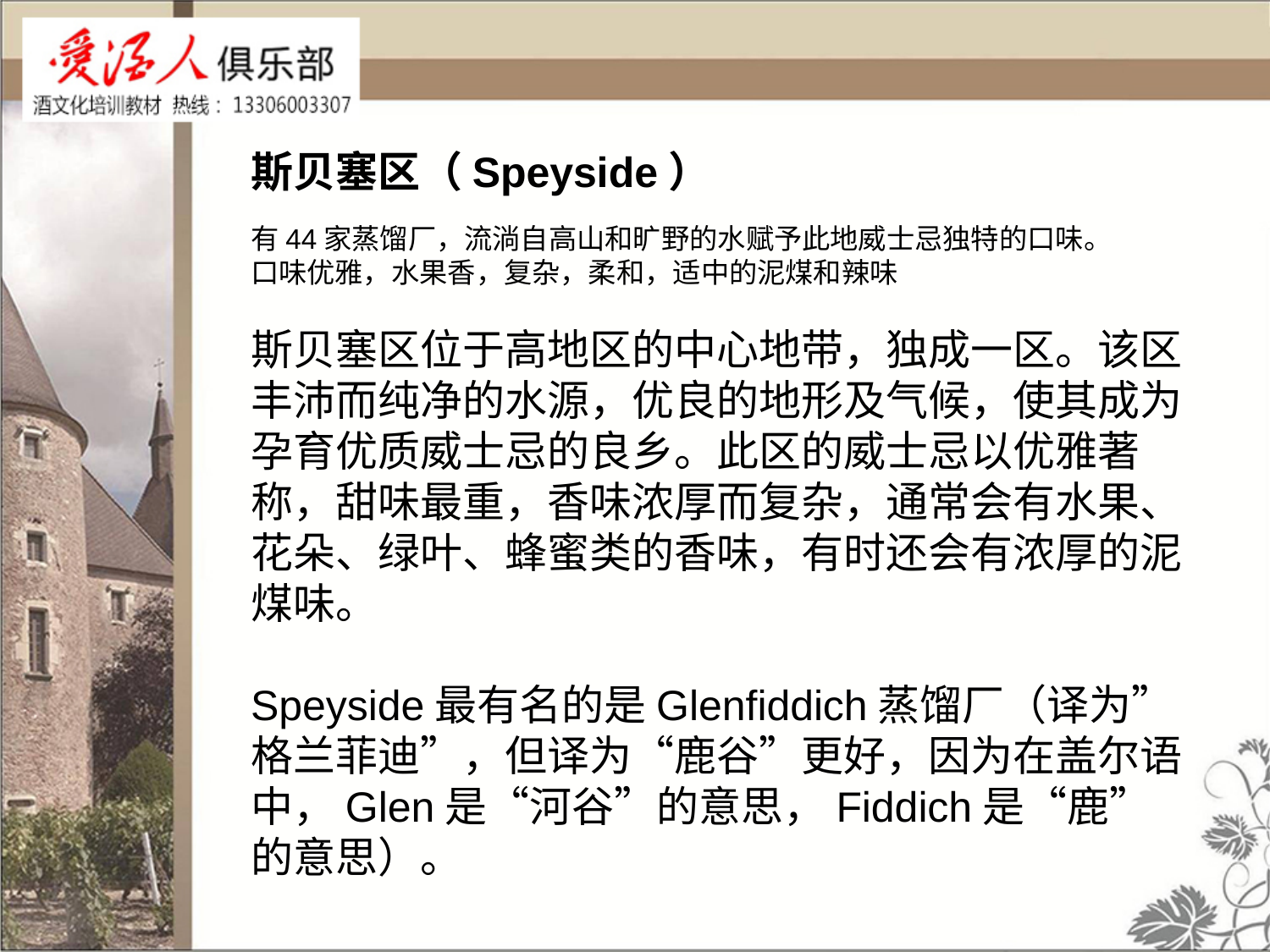

斯贝塞区（Speyside）

有44家蒸馏厂，流淌自高山和旷野的水赋予此地威士忌独特的口味。
口味优雅，水果香，复杂，柔和，适中的泥煤和辣味

斯贝塞区位于高地区的中心地带，独成一区。该区丰沛而纯净的水源，优良的地形及气候，使其成为孕育优质威士忌的良乡。此区的威士忌以优雅著称，甜味最重，香味浓厚而复杂，通常会有水果、花朵、绿叶、蜂蜜类的香味，有时还会有浓厚的泥煤味。

Speyside最有名的是Glenfiddich蒸馏厂（译为”格兰菲迪”，但译为“鹿谷”更好，因为在盖尔语中，Glen是“河谷”的意思，Fiddich是“鹿”的意思）。